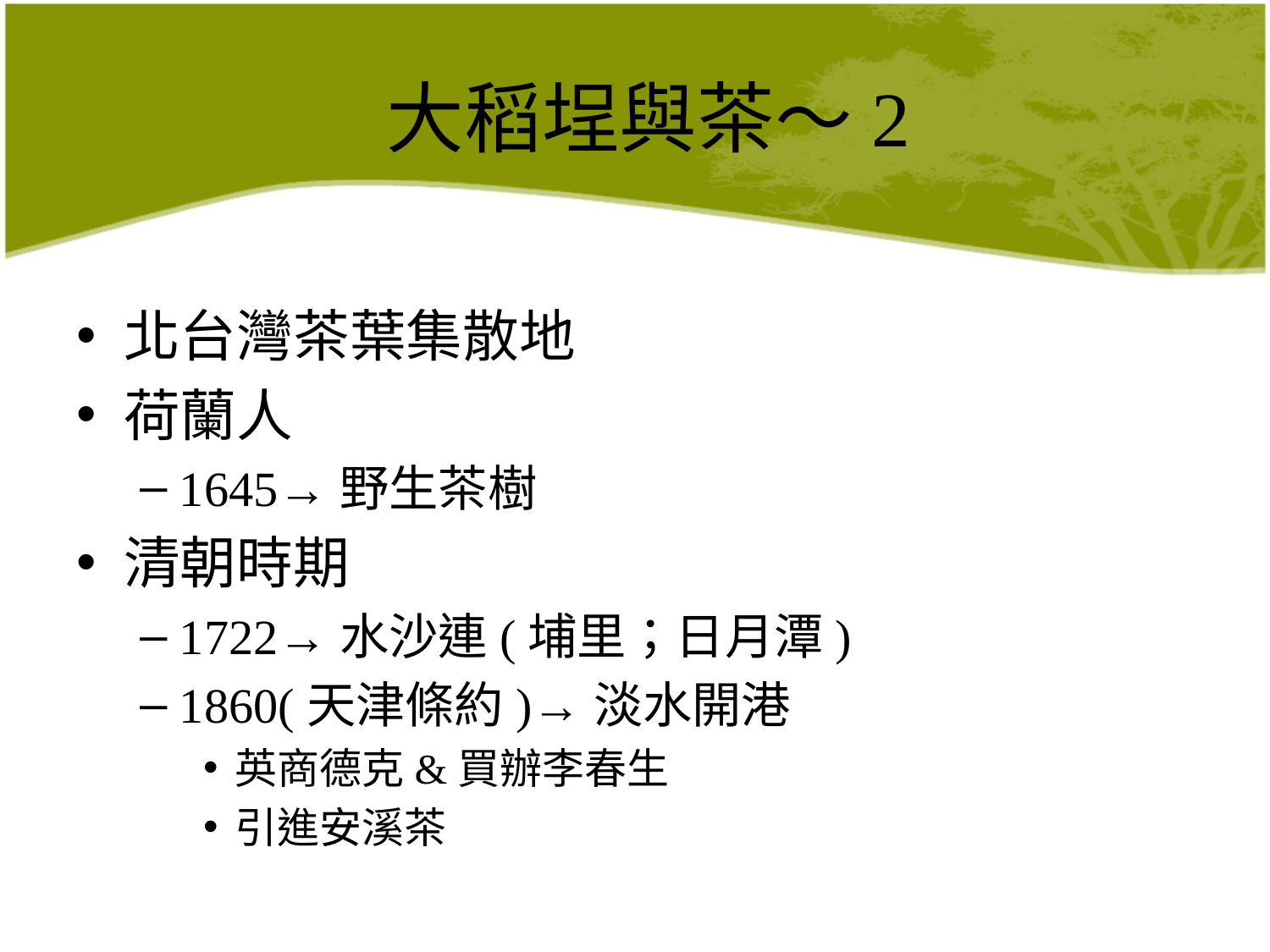

# 大稻埕與茶～2
北台灣茶葉集散地
荷蘭人
1645→野生茶樹
清朝時期
1722→水沙連(埔里；日月潭)
1860(天津條約)→淡水開港
英商德克&買辦李春生
引進安溪茶